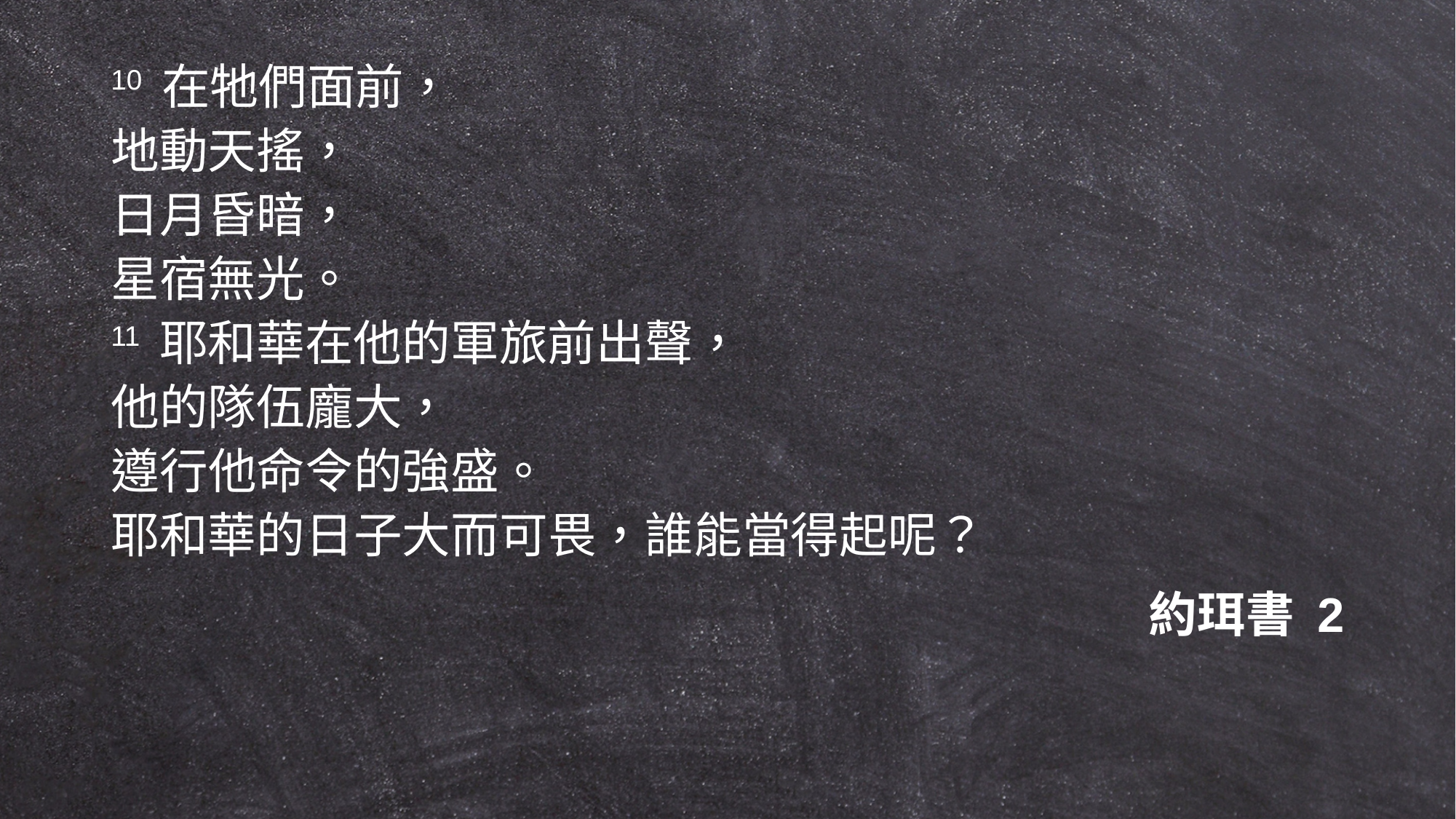

10 在牠們面前，
地動天搖，
日月昏暗，
星宿無光。
11 耶和華在他的軍旅前出聲，
他的隊伍龐大，
遵行他命令的強盛。
耶和華的日子大而可畏，誰能當得起呢？
					約珥書 2